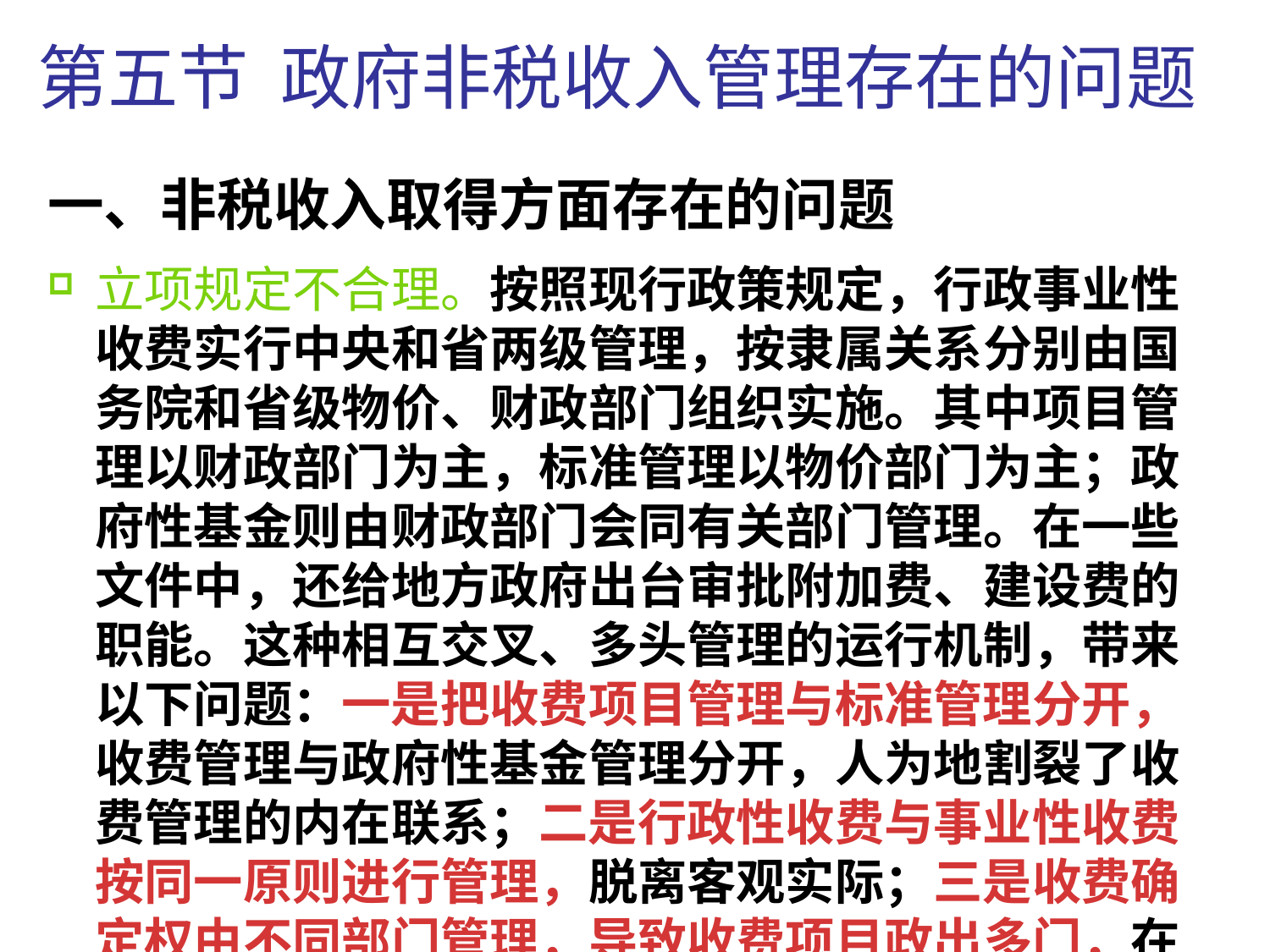

第五节  政府非税收入管理存在的问题
一、非税收入取得方面存在的问题
立项规定不合理。按照现行政策规定，行政事业性收费实行中央和省两级管理，按隶属关系分别由国务院和省级物价、财政部门组织实施。其中项目管理以财政部门为主，标准管理以物价部门为主；政府性基金则由财政部门会同有关部门管理。在一些文件中，还给地方政府出台审批附加费、建设费的职能。这种相互交叉、多头管理的运行机制，带来以下问题：一是把收费项目管理与标准管理分开，收费管理与政府性基金管理分开，人为地割裂了收费管理的内在联系；二是行政性收费与事业性收费按同一原则进行管理，脱离客观实际；三是收费确定权由不同部门管理，导致收费项目政出多门，在中央得不到批准的项目由地方进行审批。